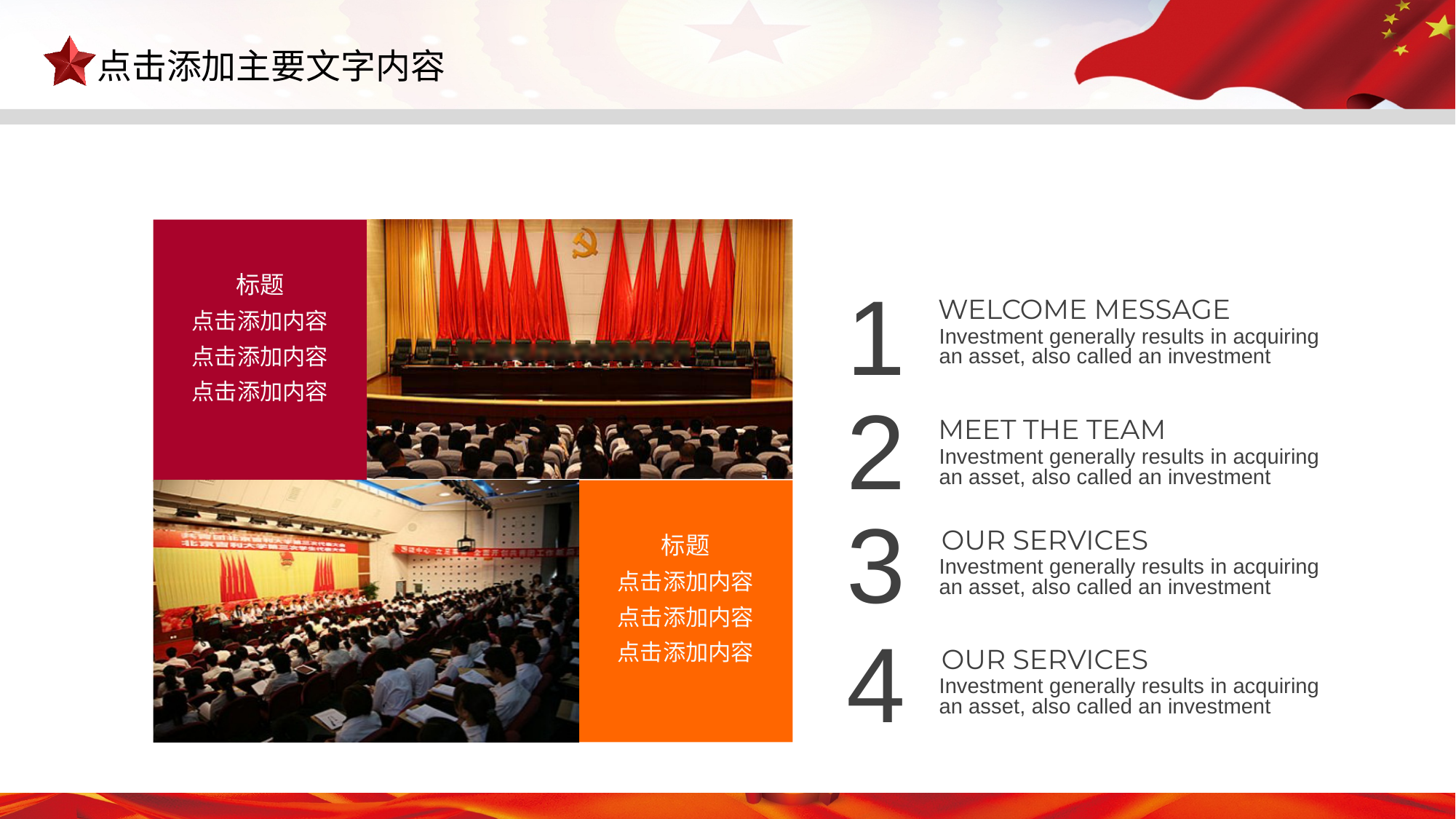

标题
点击添加内容
点击添加内容
点击添加内容

标题
点击添加内容
点击添加内容
点击添加内容

1
WELCOME MESSAGE
Investment generally results in acquiring an asset, also called an investment
2
MEET THE TEAM
Investment generally results in acquiring an asset, also called an investment
3
OUR SERVICES
Investment generally results in acquiring an asset, also called an investment
4
OUR SERVICES
Investment generally results in acquiring an asset, also called an investment